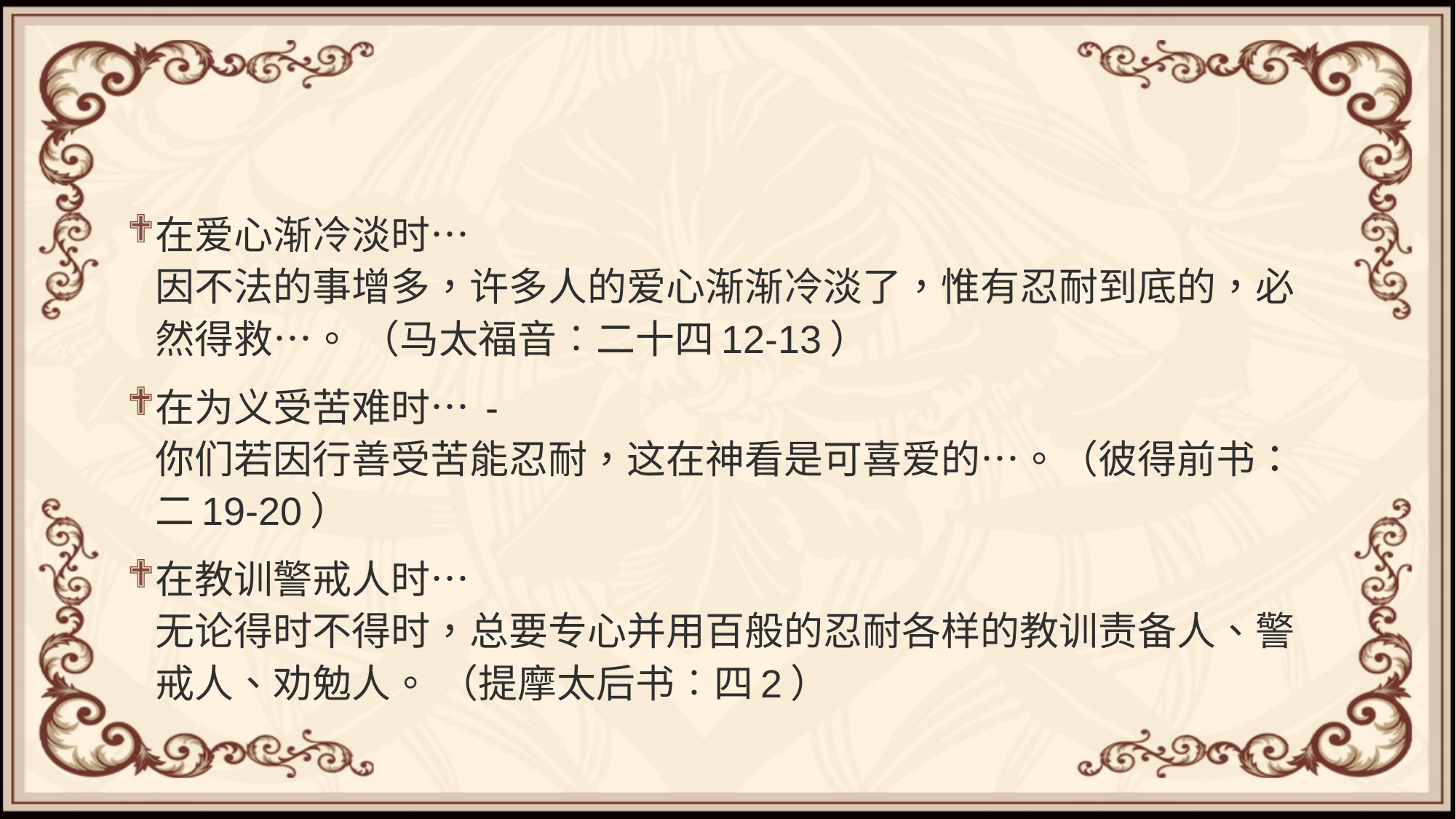

#
在爱心渐冷淡时⋯
因不法的事增多，许多人的爱心渐渐冷淡了，惟有忍耐到底的，必然得救⋯。 （马太福音︰二十四12-13）
在为义受苦难时⋯ -
你们若因行善受苦能忍耐，这在神看是可喜爱的⋯。（彼得前书：二19-20）
在教训警戒人时⋯
无论得时不得时，总要专心并用百般的忍耐各样的教训责备人、警戒人、劝勉人。 （提摩太后书︰四2）